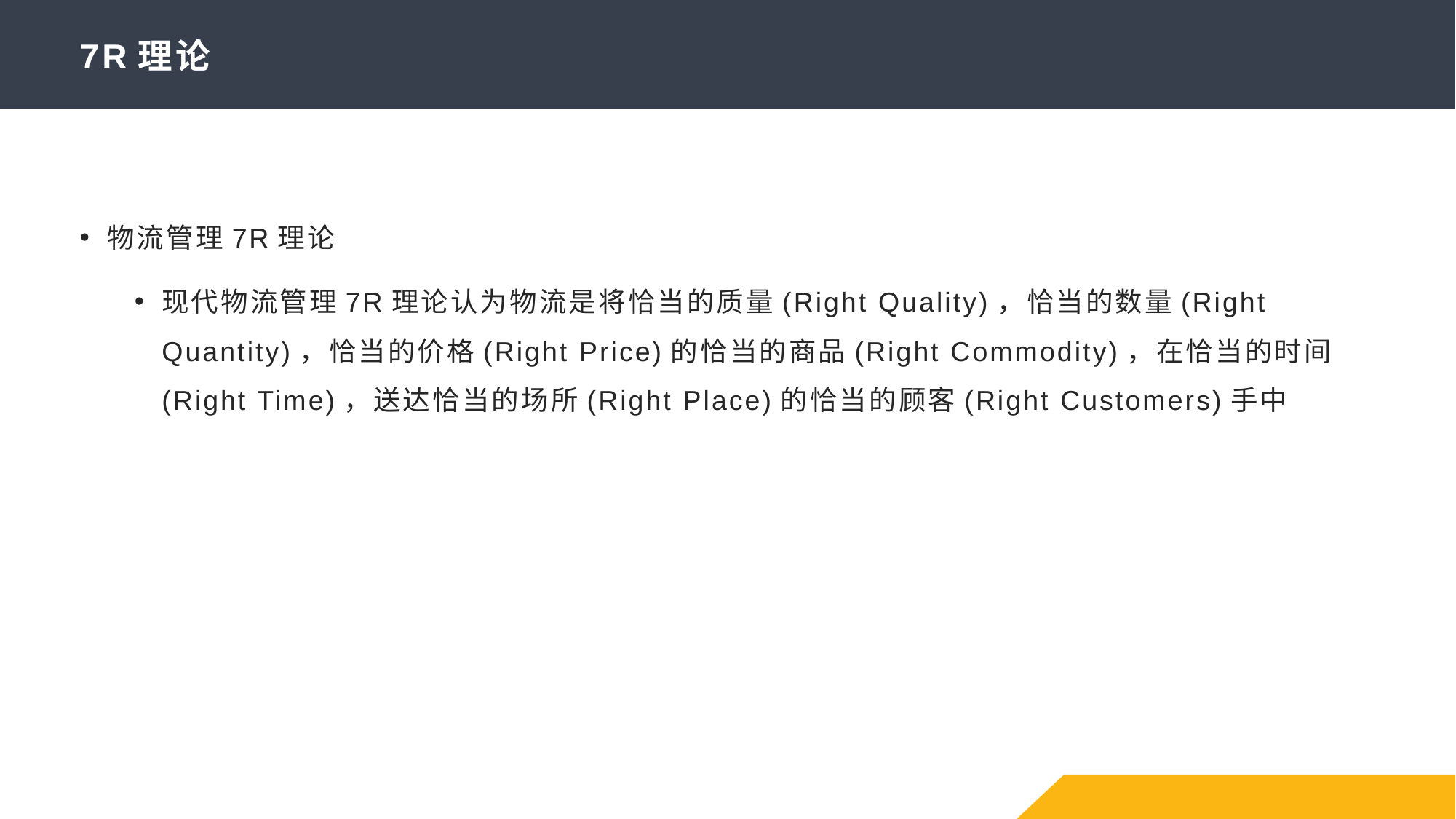

# 7R理论
物流管理7R理论
现代物流管理7R理论认为物流是将恰当的质量(Right Quality)，恰当的数量(Right Quantity)，恰当的价格(Right Price)的恰当的商品(Right Commodity)，在恰当的时间(Right Time)，送达恰当的场所(Right Place)的恰当的顾客(Right Customers)手中